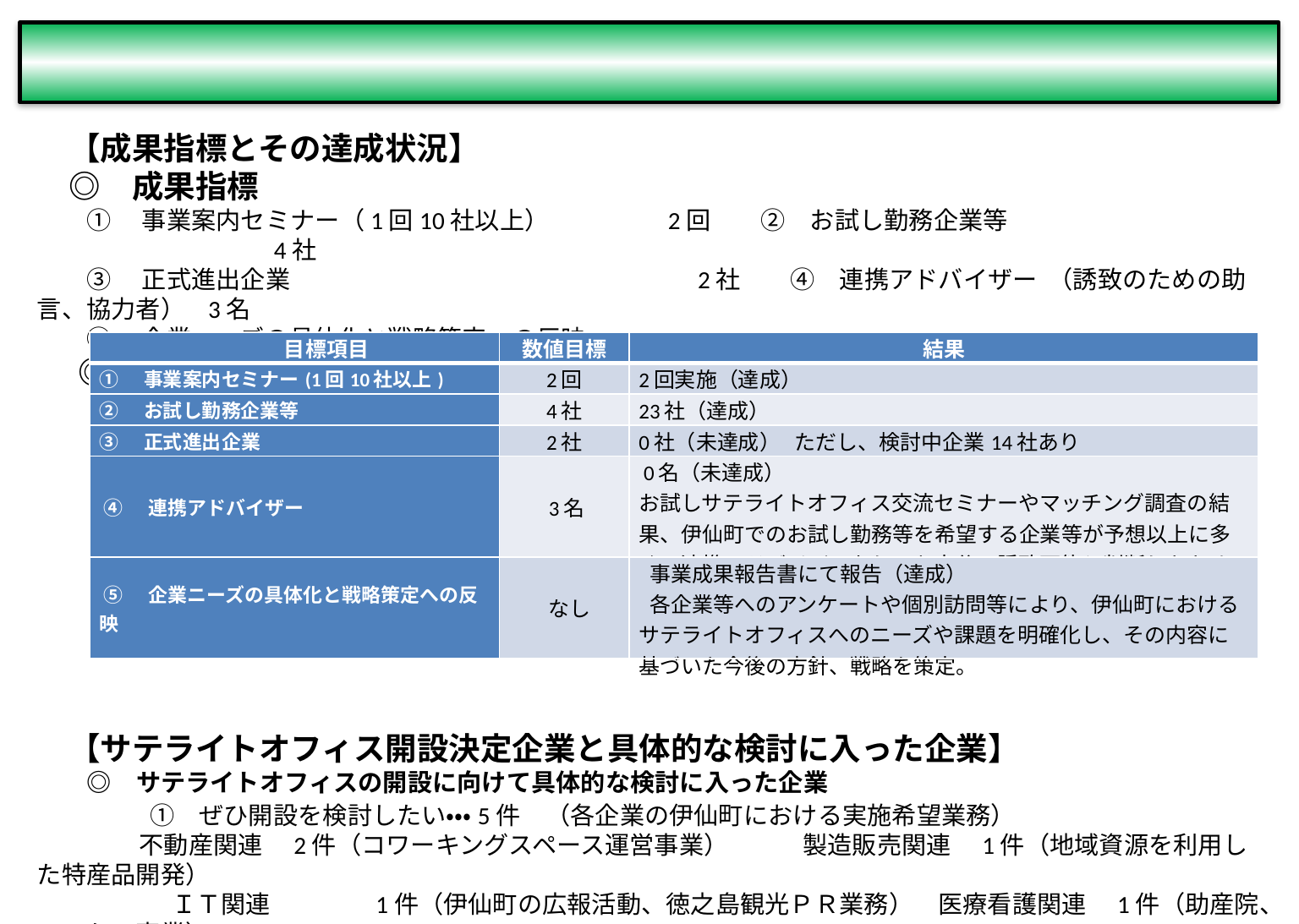

# 成果概要
　【成果指標とその達成状況】
　◎　成果指標
         ①　事業案内セミナー（1回10社以上） 　               2回　　②　お試し勤務企業等　　　　　　　　　　　　　　　 　  　　   4社
         ③　正式進出企業　　　　　　　　　　 　　                  2社　　④　連携アドバイザー  （誘致のための助言、協力者）   3名
         ⑤　企業ニーズの具体化と戦略策定への反映
 　◎　成果指標の達成状況

　【サテライトオフィス開設決定企業と具体的な検討に入った企業】
　　◎　サテライトオフィスの開設に向けて具体的な検討に入った企業
　　　　①　ぜひ開設を検討したい・・・5件　（各企業の伊仙町における実施希望業務）
           　  不動産関連　2件（コワーキングスペース運営事業）　　　製造販売関連　1件（地域資源を利用した特産品開発）
　　　　　  ＩＴ関連　　　　1件（伊仙町の広報活動、徳之島観光ＰＲ業務）　医療看護関連　1件（助産院、ママケア事業）
　　　　 ②　前向きに検討したい　    ・・9件
　　　　　  ＩＴ関連　6件　　　　地域開発関連　1件　　　　製造販売関連　1件　　　　　医療介護関連　1件
| 目標項目 | 数値目標 | 結果 |
| --- | --- | --- |
| ①　事業案内セミナー(1回10社以上) | 2回 | 2回実施（達成） |
| ②　お試し勤務企業等 | 4社 | 23社（達成） |
| ③　正式進出企業 | 2社 | 0社（未達成） ただし、検討中企業14社あり |
| ④　連携アドバイザー | 3名 | 0名（未達成） お試しサテライトオフィス交流セミナーやマッチング調査の結果、伊仙町でのお試し勤務等を希望する企業等が予想以上に多く、連携アドバイザーなしでも十分に誘致可能と判断したため。 |
| ⑤　企業ニーズの具体化と戦略策定への反映 | なし | 事業成果報告書にて報告（達成）  各企業等へのアンケートや個別訪問等により、伊仙町におけるサテライトオフィスへのニーズや課題を明確化し、その内容に基づいた今後の方針、戦略を策定。 |